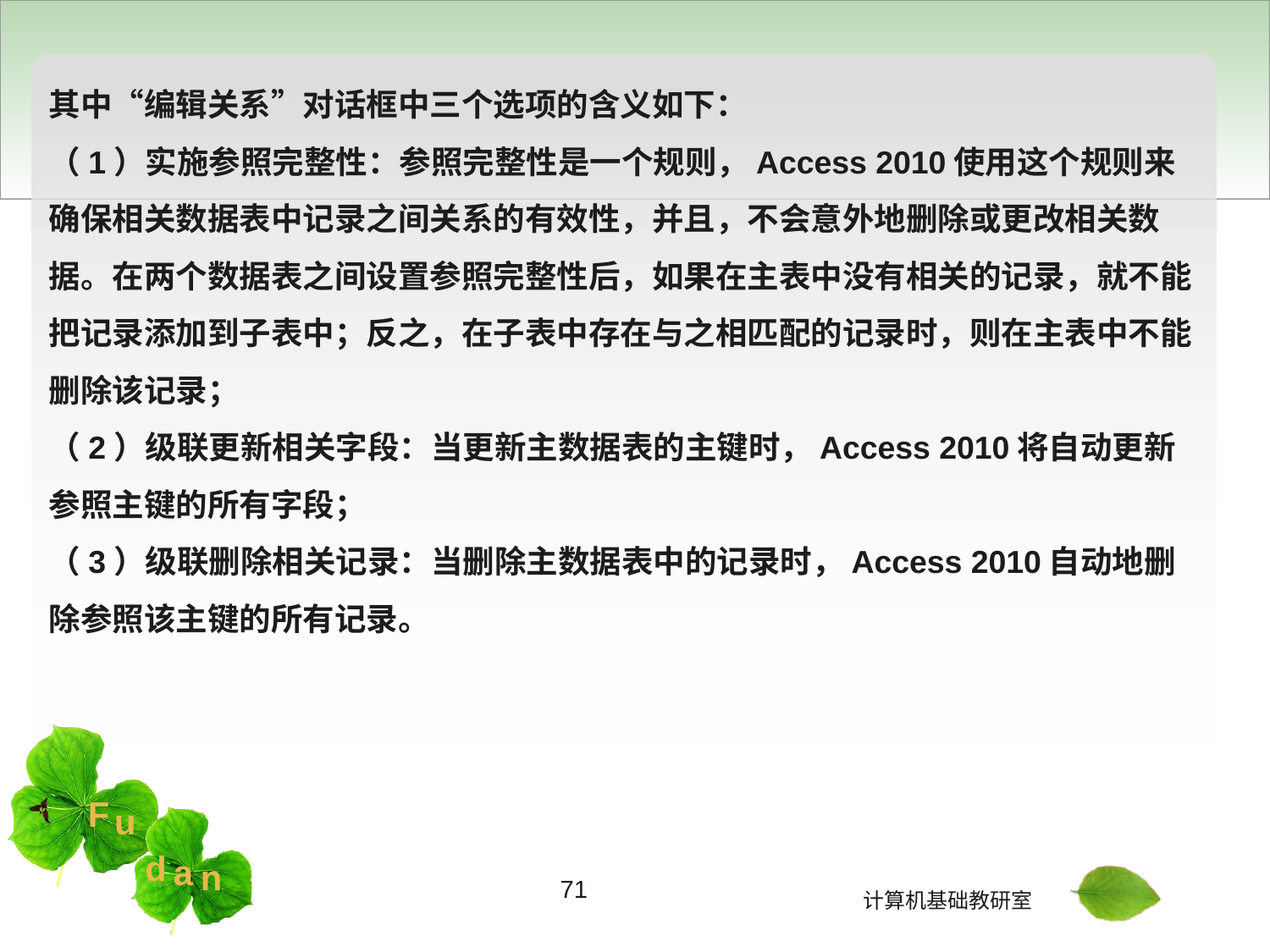

其中“编辑关系”对话框中三个选项的含义如下：
（1）实施参照完整性：参照完整性是一个规则，Access 2010使用这个规则来确保相关数据表中记录之间关系的有效性，并且，不会意外地删除或更改相关数据。在两个数据表之间设置参照完整性后，如果在主表中没有相关的记录，就不能把记录添加到子表中；反之，在子表中存在与之相匹配的记录时，则在主表中不能删除该记录；
（2）级联更新相关字段：当更新主数据表的主键时，Access 2010将自动更新参照主键的所有字段；
（3）级联删除相关记录：当删除主数据表中的记录时，Access 2010自动地删除参照该主键的所有记录。
71